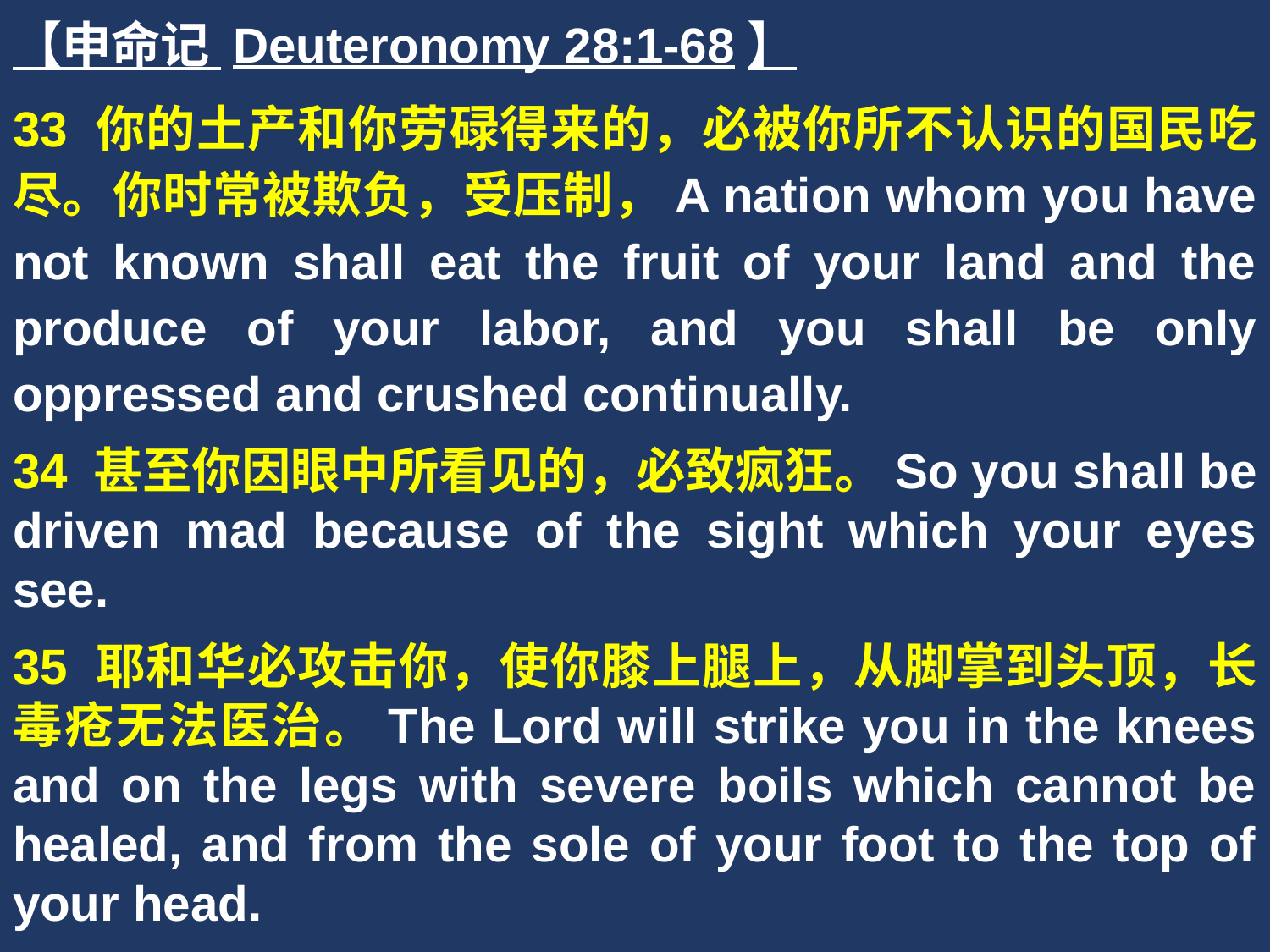

【申命记 Deuteronomy 28:1-68】
33 你的土产和你劳碌得来的，必被你所不认识的国民吃尽。你时常被欺负，受压制，A nation whom you have not known shall eat the fruit of your land and the produce of your labor, and you shall be only oppressed and crushed continually.
34 甚至你因眼中所看见的，必致疯狂。So you shall be driven mad because of the sight which your eyes see.
35 耶和华必攻击你，使你膝上腿上，从脚掌到头顶，长毒疮无法医治。The Lord will strike you in the knees and on the legs with severe boils which cannot be healed, and from the sole of your foot to the top of your head.